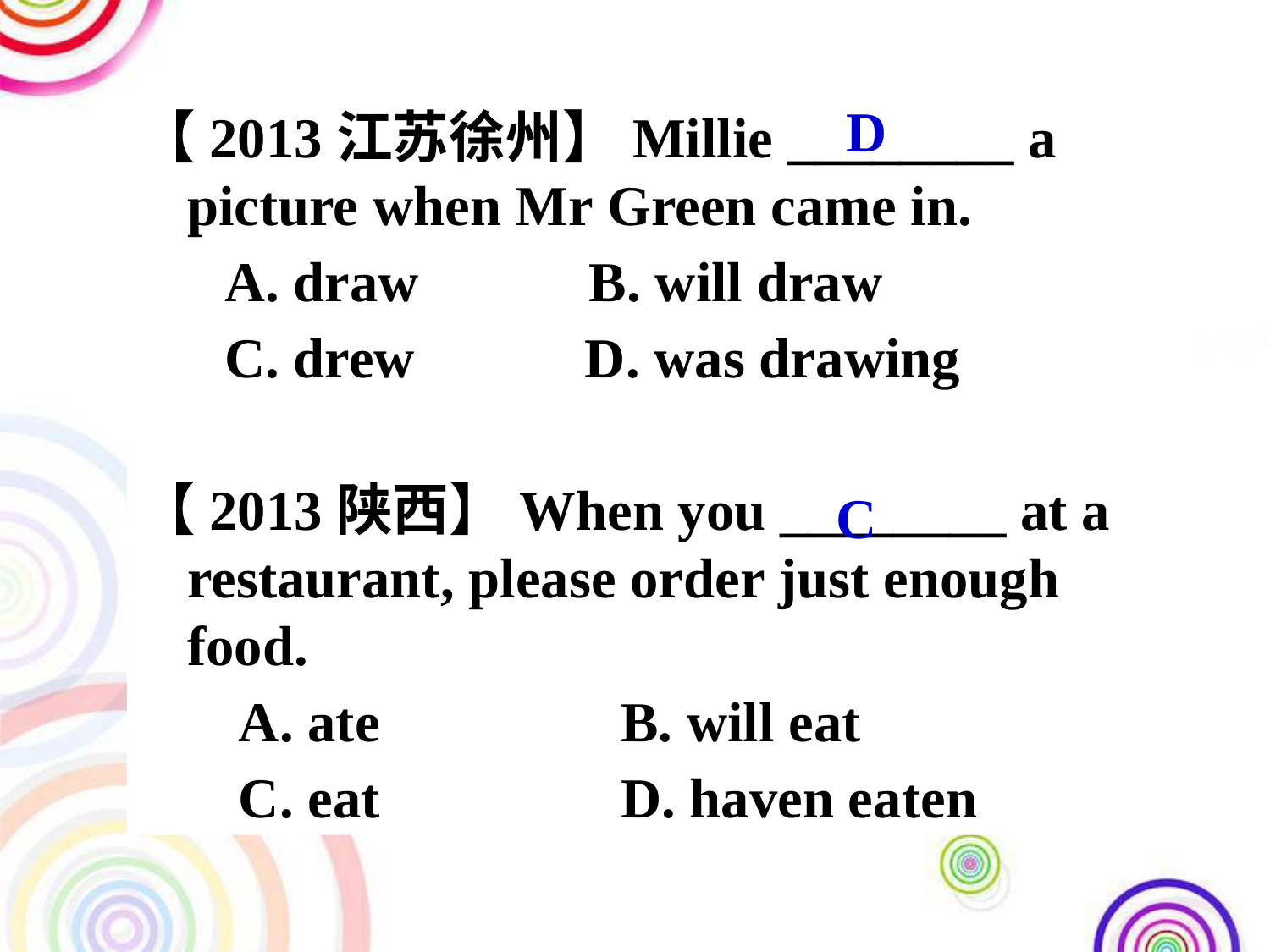

D
【2013江苏徐州】Millie ________ a picture when Mr Green came in.
      A. draw            B. will draw
      C. drew            D. was drawing

【2013陕西】When you ________ at a restaurant, please order just enough food.
       A. ate                 B. will eat
       C. eat                 D. haven eaten
C